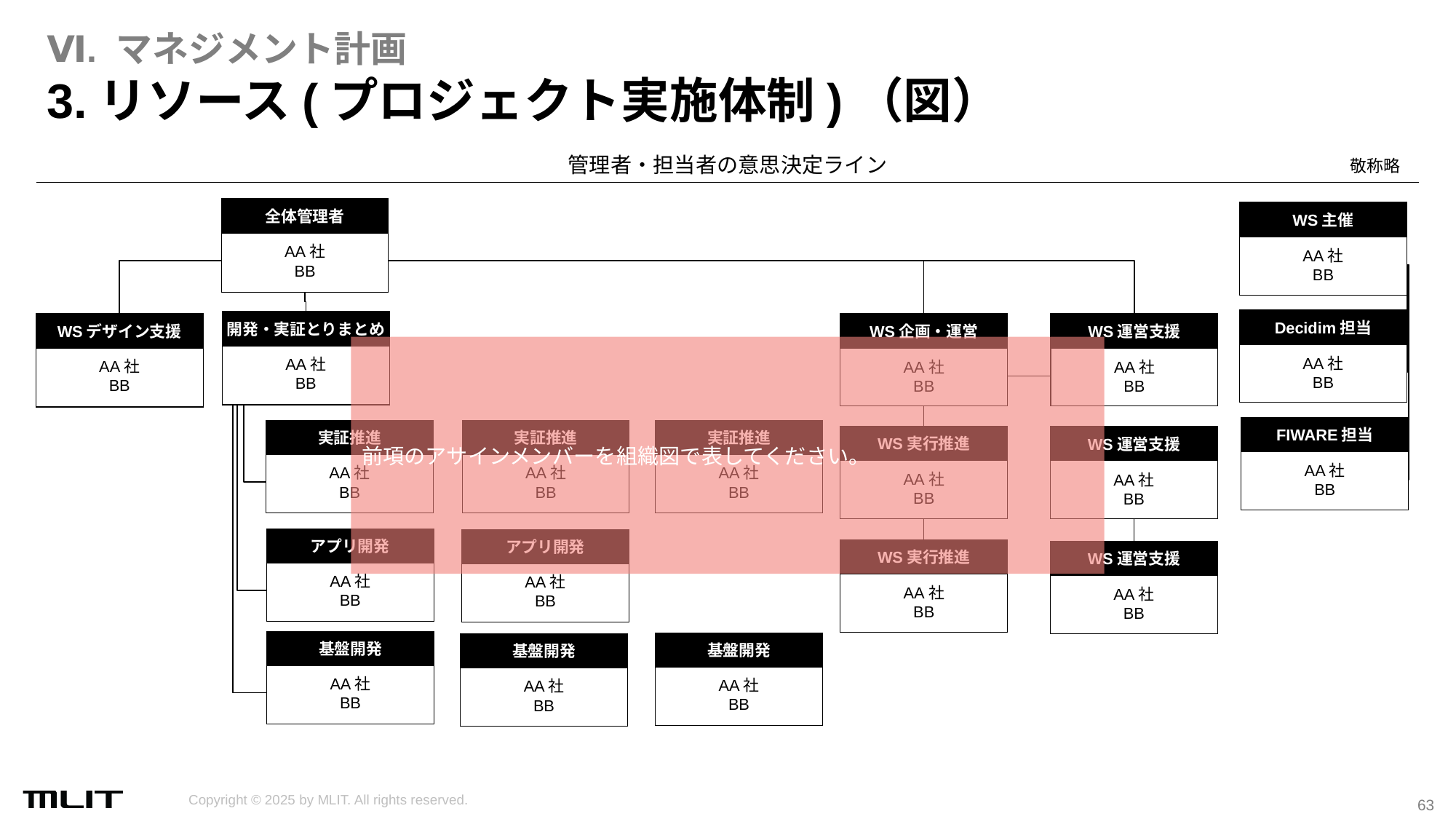

Ⅵ. マネジメント計画
# 3.リソース(プロジェクト実施体制)（図）
管理者・担当者の意思決定ライン
敬称略
全体管理者
WS主催
AA社
BB
AA社
BB
Decidim担当
開発・実証とりまとめ
WS運営支援
WSデザイン支援
WS企画・運営
前項のアサインメンバーを組織図で表してください​。
AA社
BB
AA社
BB
AA社
BB
AA社
BB
AA社
BB
FIWARE担当
実証推進
実証推進
実証推進
WS実行推進
WS運営支援
AA社
BB
AA社
BB
AA社
BB
AA社
BB
AA社
BB
AA社
BB
アプリ開発
アプリ開発
WS実行推進
WS運営支援
AA社
BB
AA社
BB
AA社
BB
AA社
BB
基盤開発
基盤開発
基盤開発
AA社
BB
AA社
BB
AA社
BB